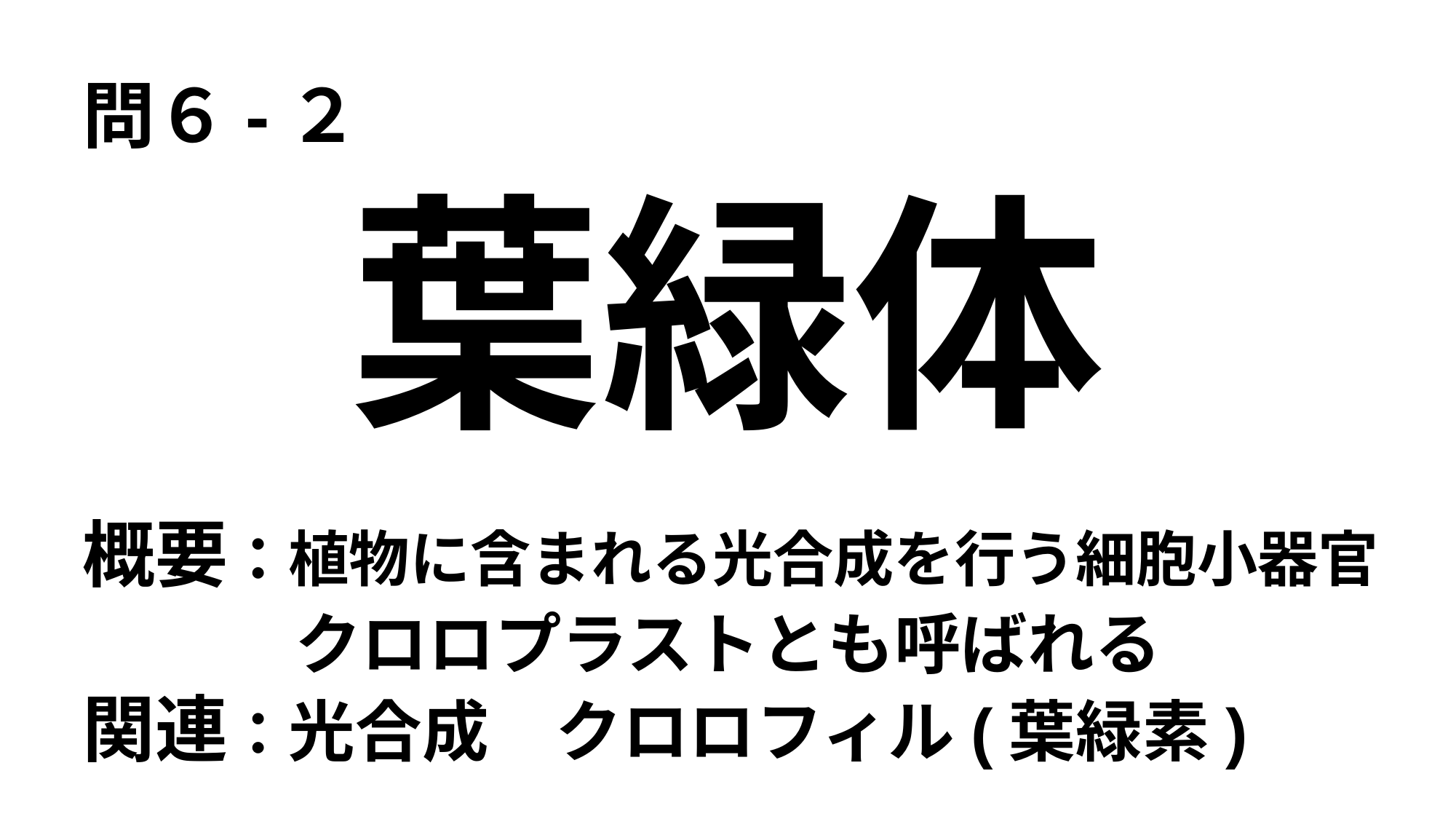

問６-２
葉緑体
概要：植物に含まれる光合成を行う細胞小器官
　　　クロロプラストとも呼ばれる
関連：光合成　クロロフィル(葉緑素)